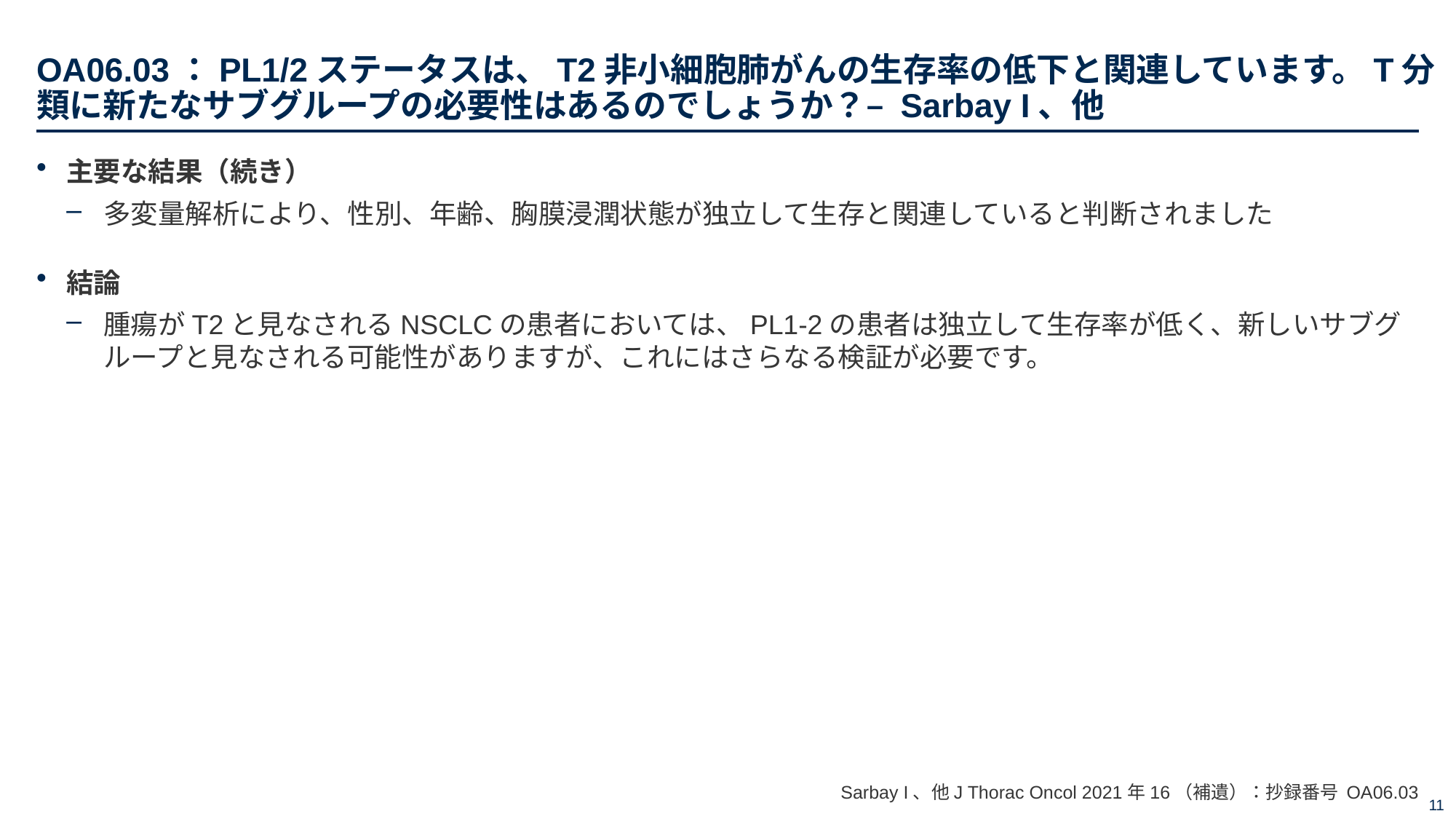

# OA06.03：PL1/2ステータスは、T2非小細胞肺がんの生存率の低下と関連しています。T分類に新たなサブグループの必要性はあるのでしょうか？– Sarbay I、他
主要な結果（続き）
多変量解析により、性別、年齢、胸膜浸潤状態が独立して生存と関連していると判断されました
結論
腫瘍がT2と見なされるNSCLCの患者においては、PL1-2の患者は独立して生存率が低く、新しいサブグループと見なされる可能性がありますが、これにはさらなる検証が必要です。
Sarbay I、他J Thorac Oncol 2021年16（補遺）：抄録番号 OA06.03